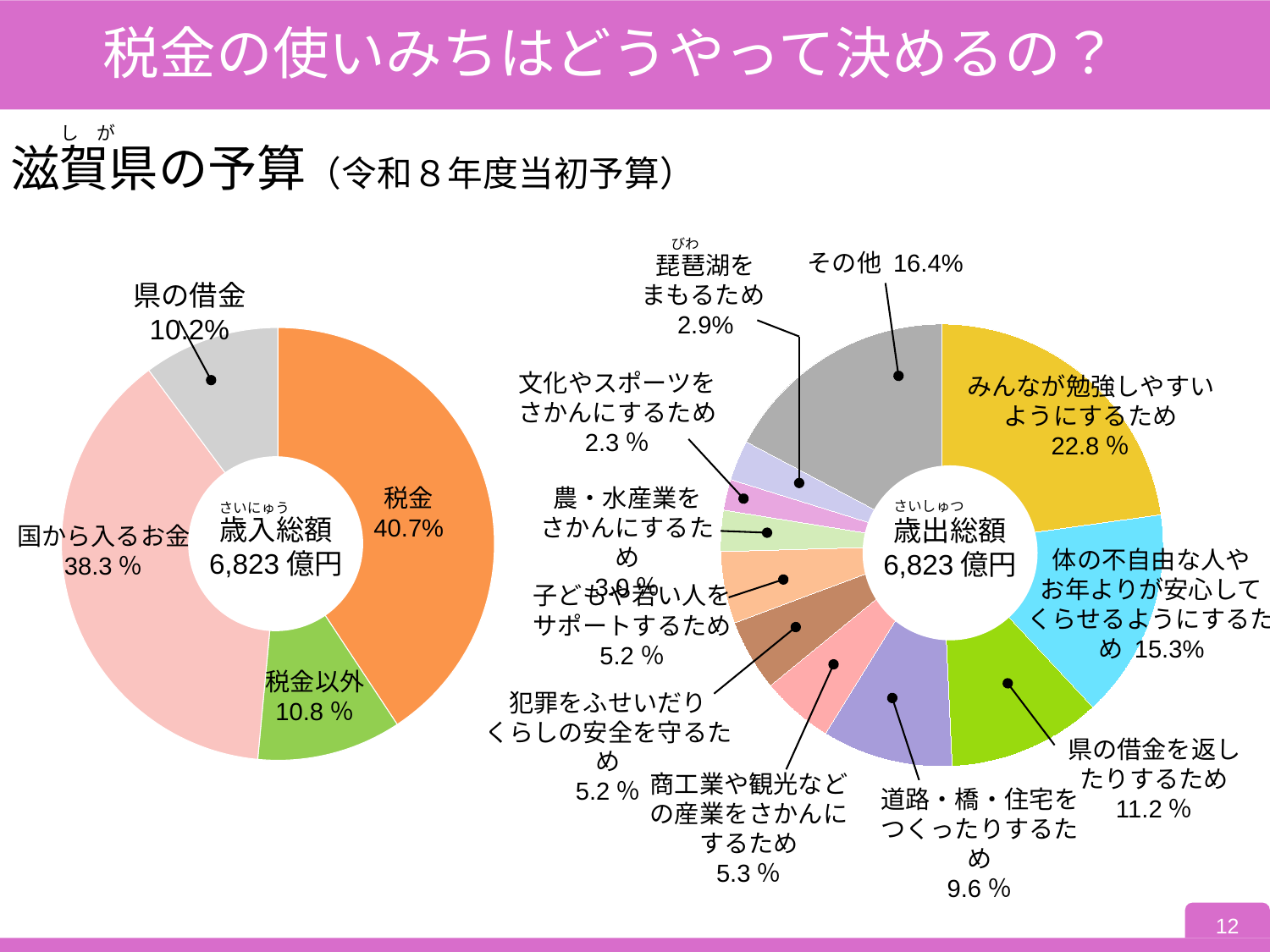

税金の使いみちはどうやって決めるの？
し　が
滋賀県の予算（令和８年度当初予算）
びわ
琵琶湖を
まもるため
2.9%
その他 16.4%

[unsupported chart]

文化やスポーツを
さかんにするため
2.3％

みんなが勉強しやすいようにするため
22.8％

農・水産業を
さかんにするため
3.0％

さいしゅつ
歳出総額
6,823億円
体の不自由な人や
お年よりが安心して
くらせるようにするため 15.3%
子どもや若い人をサポートするため
5.2％
犯罪をふせいだり
くらしの安全を守るため
5.2％

県の借金を返したりするため
11.2％

商工業や観光などの産業をさかんに
するため
5.3％
道路・橋・住宅を
つくったりするため
9.6％
県の借金 10.2%

税金
40.7%

さいにゅう
歳入総額
6,823億円

国から入るお金
38.3％

税金以外
10.8％

### Chart:

| Category | 予算額 |
|---|---|
| 税金 | 277778.0 |
| 税金以外 | 73567.0 |
| 国から入るお金 | 261599.0 |
| 県の借金 | 69396.0 |
12